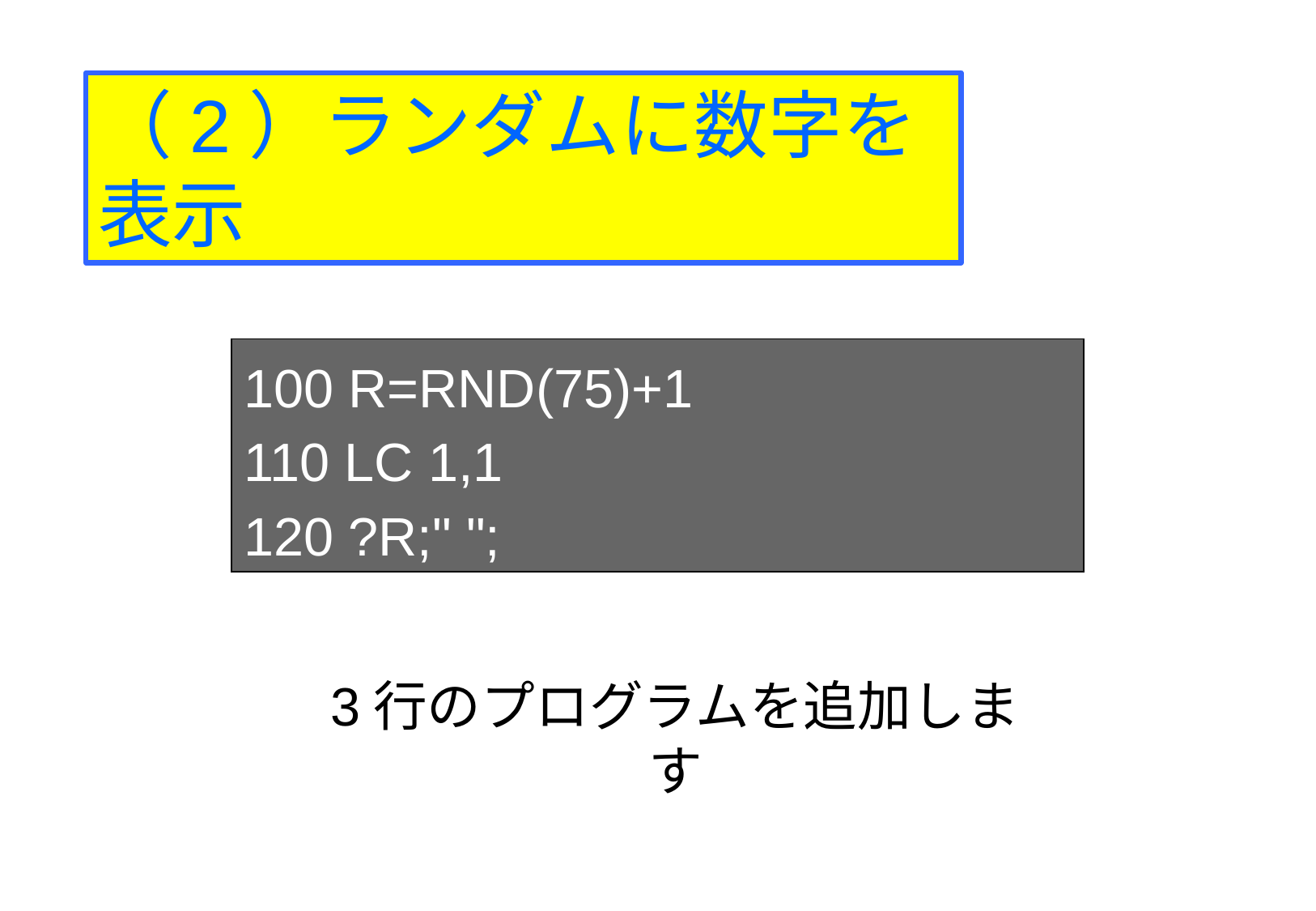

（2）ランダムに数字を表示
100 R=RND(75)+1
110 LC 1,1
120 ?R;" ";
3行のプログラムを追加します